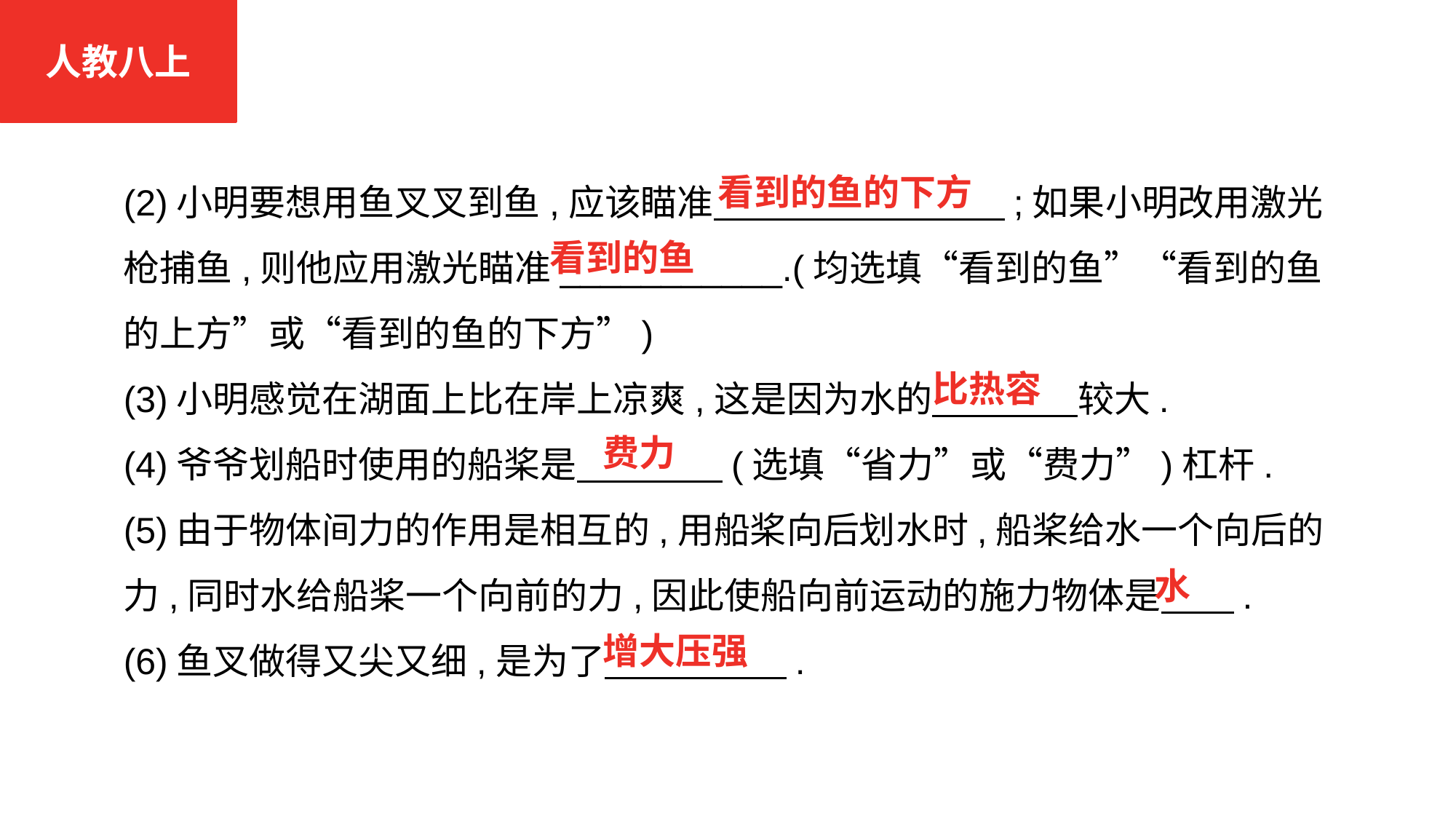

人教八上

(2)小明要想用鱼叉叉到鱼,应该瞄准　　　　　　　　;如果小明改用激光枪捕鱼,则他应用激光瞄准___________.(均选填“看到的鱼”“看到的鱼的上方”或“看到的鱼的下方”)
(3)小明感觉在湖面上比在岸上凉爽,这是因为水的　　　　较大.
(4)爷爷划船时使用的船桨是　　　　(选填“省力”或“费力”)杠杆.
(5)由于物体间力的作用是相互的,用船桨向后划水时,船桨给水一个向后的力,同时水给船桨一个向前的力,因此使船向前运动的施力物体是　　.
(6)鱼叉做得又尖又细,是为了　　　　　.

看到的鱼的下方
看到的鱼
比热容
费力
水
增大压强